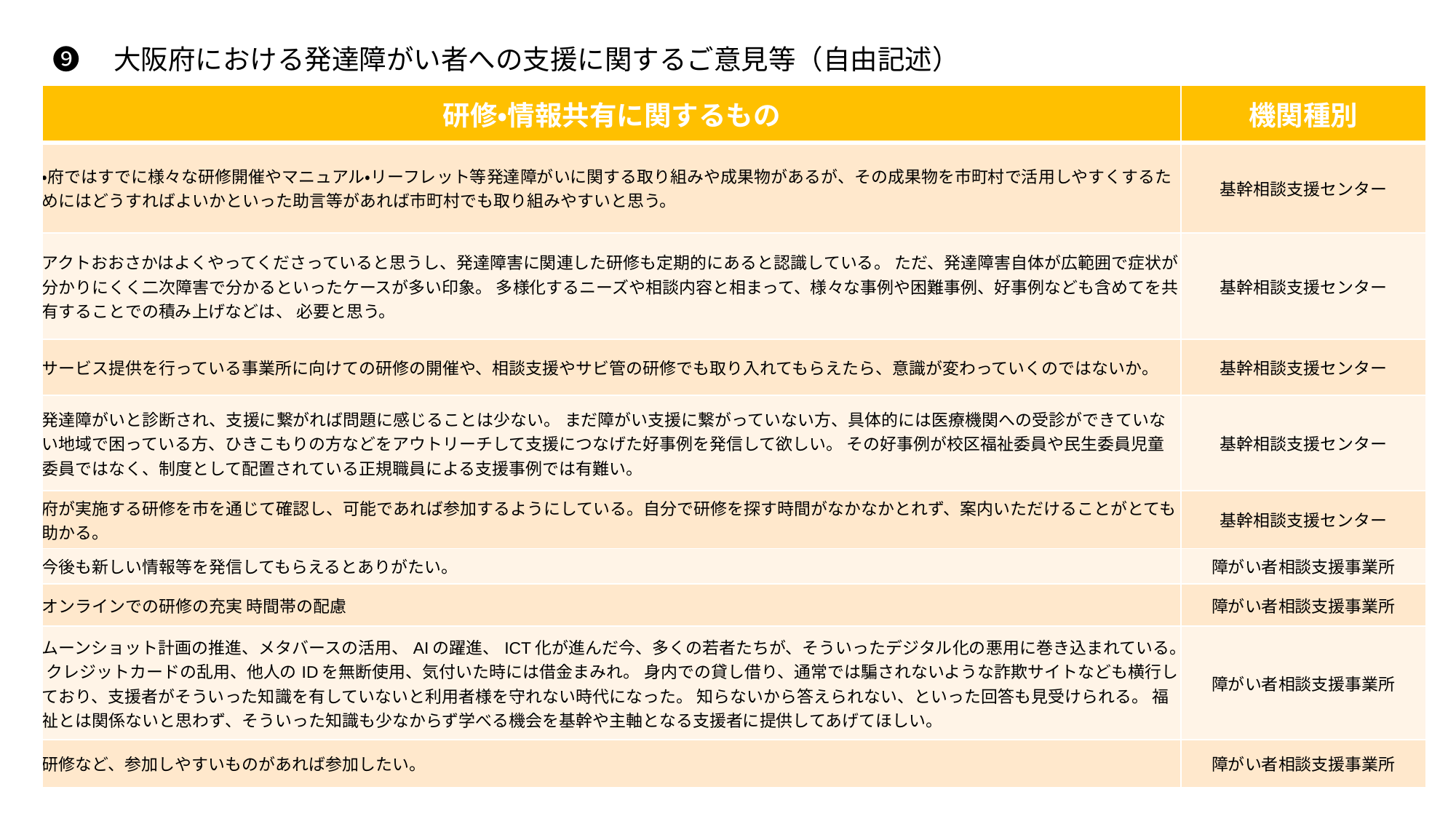

❾　大阪府における発達障がい者への支援に関するご意見等（自由記述）
| 研修・情報共有に関するもの | 機関種別 |
| --- | --- |
| ・府ではすでに様々な研修開催やマニュアル・リーフレット等発達障がいに関する取り組みや成果物があるが、その成果物を市町村で活用しやすくするためにはどうすればよいかといった助言等があれば市町村でも取り組みやすいと思う。 | 基幹相談支援センター |
| アクトおおさかはよくやってくださっていると思うし、発達障害に関連した研修も定期的にあると認識している。 ただ、発達障害自体が広範囲で症状が分かりにくく二次障害で分かるといったケースが多い印象。 多様化するニーズや相談内容と相まって、様々な事例や困難事例、好事例なども含めてを共有することでの積み上げなどは、 必要と思う。 | 基幹相談支援センター |
| サービス提供を行っている事業所に向けての研修の開催や、相談支援やサビ管の研修でも取り入れてもらえたら、意識が変わっていくのではないか。 | 基幹相談支援センター |
| 発達障がいと診断され、支援に繋がれば問題に感じることは少ない。 まだ障がい支援に繋がっていない方、具体的には医療機関への受診ができていない地域で困っている方、ひきこもりの方などをアウトリーチして支援につなげた好事例を発信して欲しい。 その好事例が校区福祉委員や民生委員児童委員ではなく、制度として配置されている正規職員による支援事例では有難い。 | 基幹相談支援センター |
| 府が実施する研修を市を通じて確認し、可能であれば参加するようにしている。自分で研修を探す時間がなかなかとれず、案内いただけることがとても助かる。 | 基幹相談支援センター |
| 今後も新しい情報等を発信してもらえるとありがたい。 | 障がい者相談支援事業所 |
| オンラインでの研修の充実 時間帯の配慮 | 障がい者相談支援事業所 |
| ムーンショット計画の推進、メタバースの活用、AIの躍進、ICT化が進んだ今、多くの若者たちが、そういったデジタル化の悪用に巻き込まれている。 クレジットカードの乱用、他人のIDを無断使用、気付いた時には借金まみれ。 身内での貸し借り、通常では騙されないような詐欺サイトなども横行しており、支援者がそういった知識を有していないと利用者様を守れない時代になった。 知らないから答えられない、といった回答も見受けられる。 福祉とは関係ないと思わず、そういった知識も少なからず学べる機会を基幹や主軸となる支援者に提供してあげてほしい。 | 障がい者相談支援事業所 |
| 研修など、参加しやすいものがあれば参加したい。 | 障がい者相談支援事業所 |
9